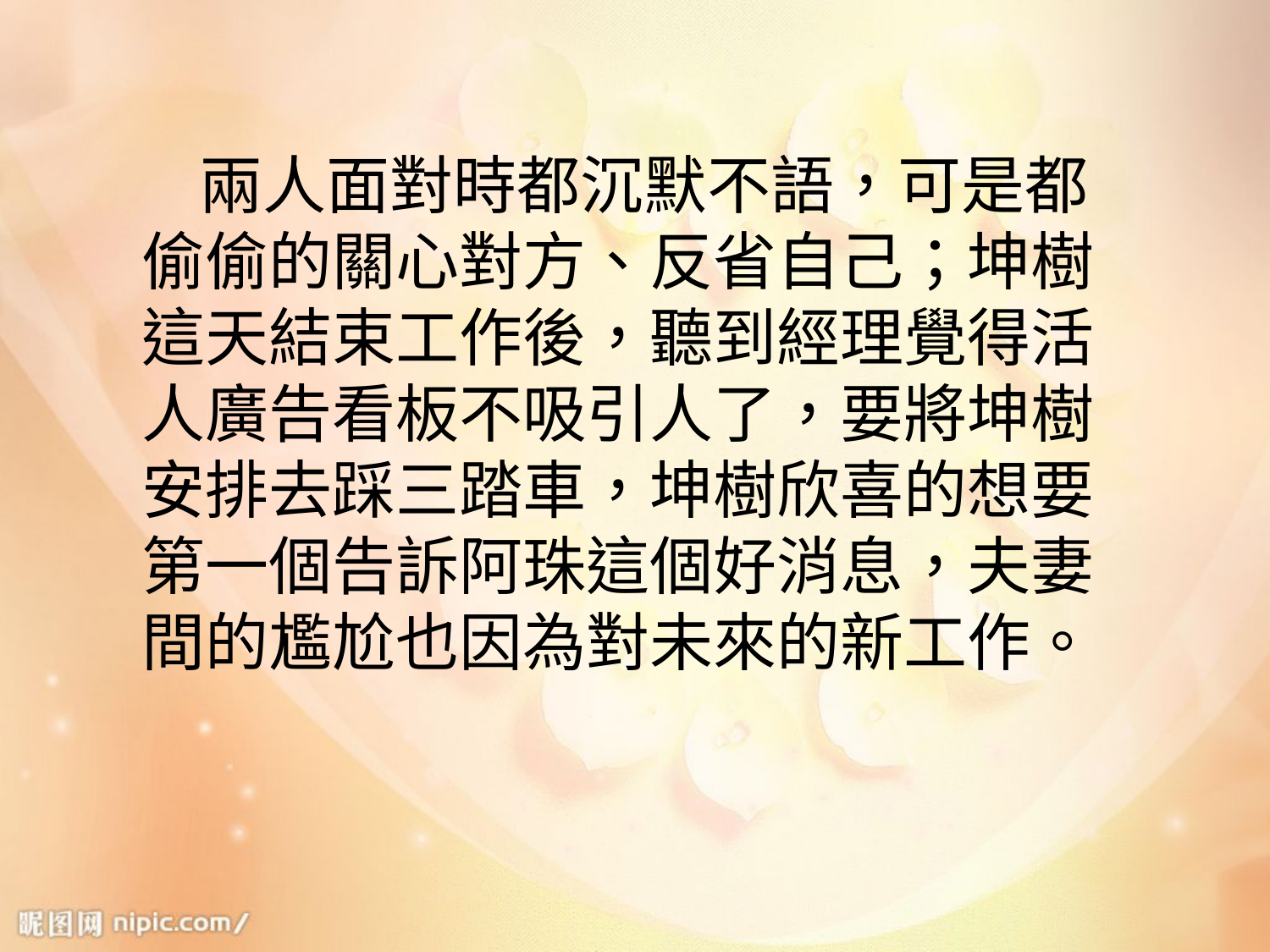

兩人面對時都沉默不語，可是都偷偷的關心對方、反省自己；坤樹這天結束工作後，聽到經理覺得活人廣告看板不吸引人了，要將坤樹安排去踩三踏車，坤樹欣喜的想要第一個告訴阿珠這個好消息，夫妻間的尷尬也因為對未來的新工作。